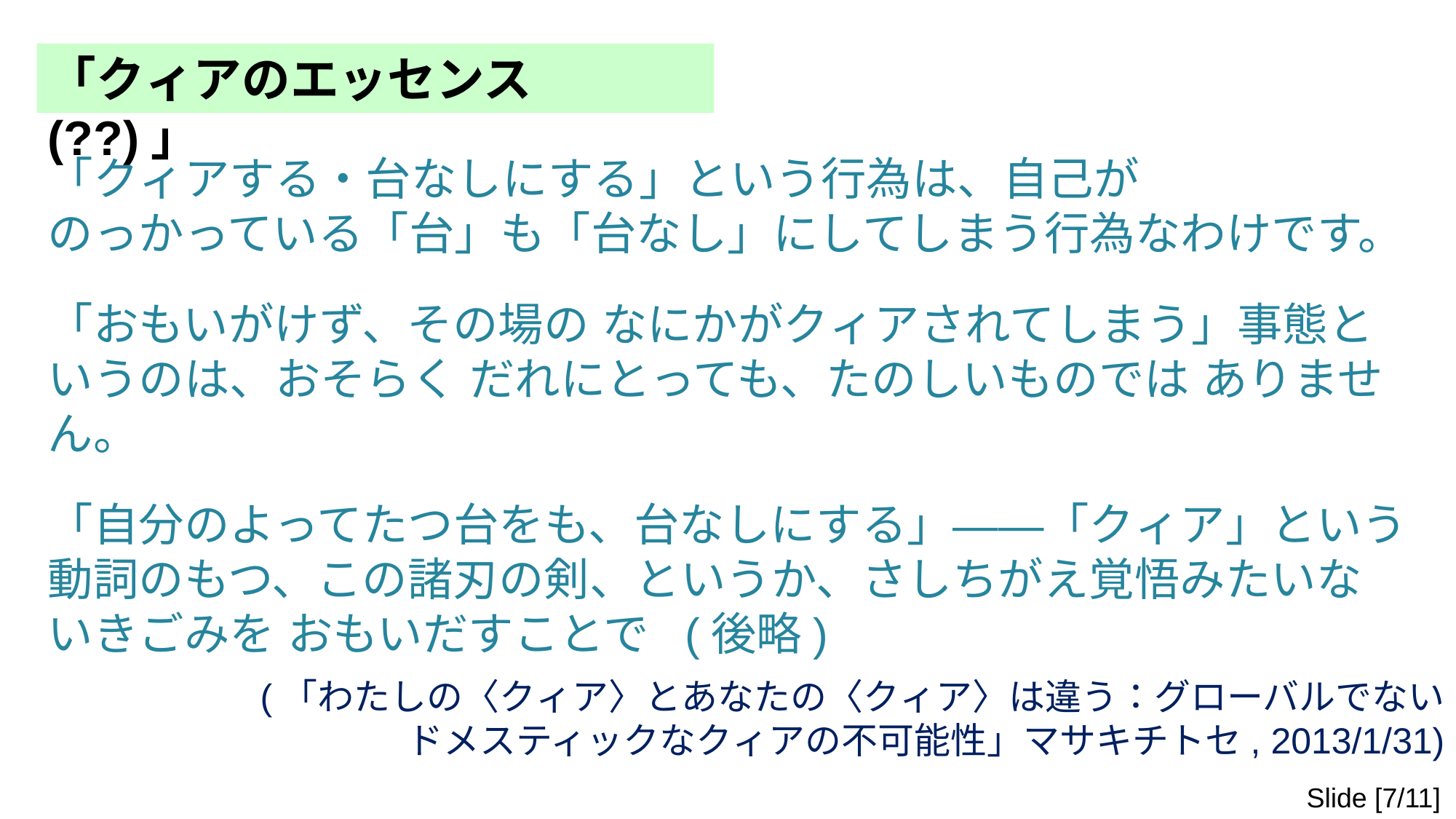

「クィアのエッセンス (??)」
「クィアする・台なしにする」という行為は、自己が
のっかっている「台」も「台なし」にしてしまう行為なわけです。

「おもいがけず、その場の なにかがクィアされてしまう」事態と
いうのは、おそらく だれにとっても、たのしいものでは ありません。

「自分のよってたつ台をも、台なしにする」——「クィア」という動詞のもつ、この諸刃の剣、というか、さしちがえ覚悟みたいな
いきごみを おもいだすことで  (後略)

(「わたしの〈クィア〉とあなたの〈クィア〉は違う：グローバルでない
ドメスティックなクィアの不可能性」マサキチトセ, 2013/1/31)